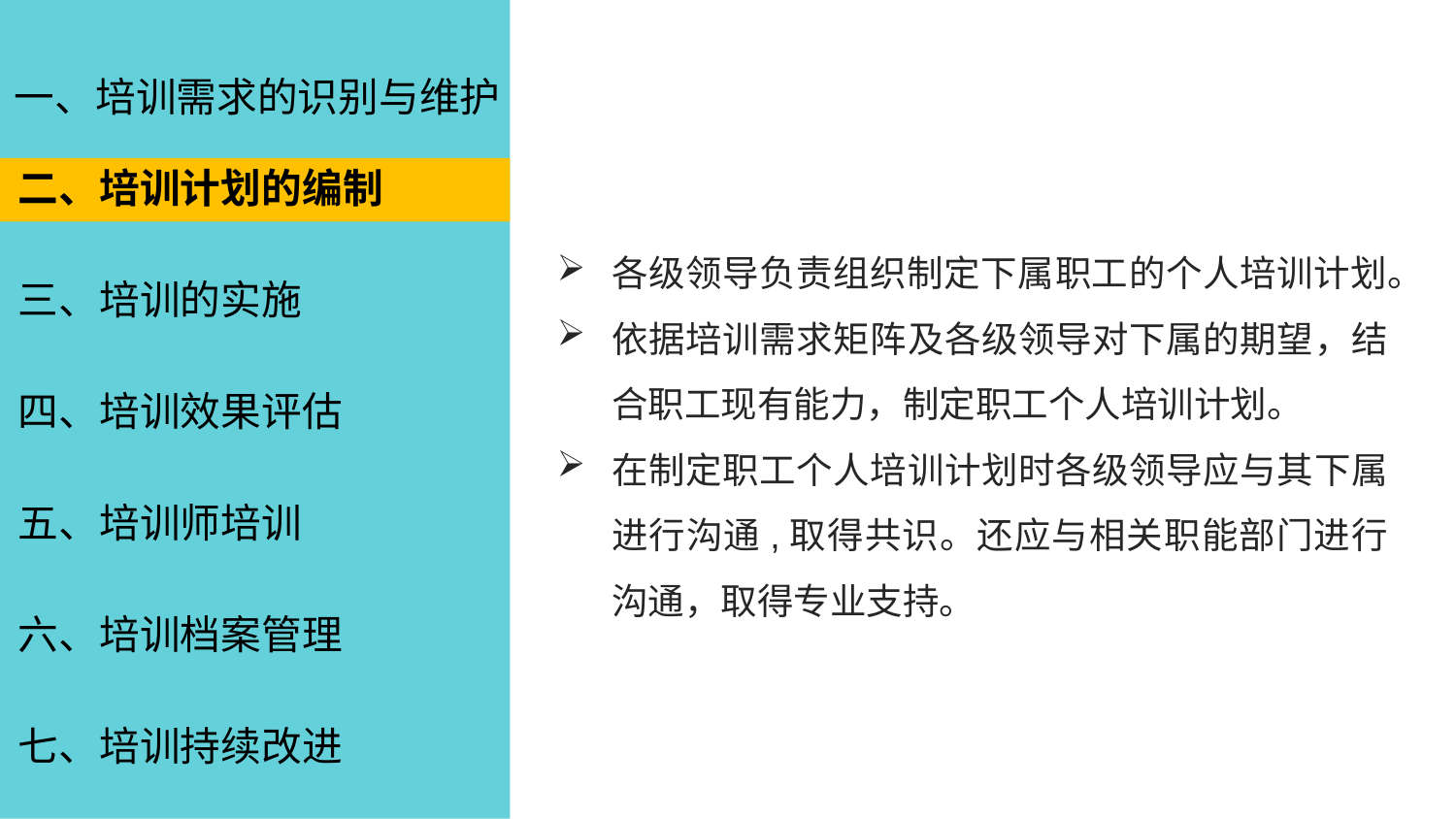

一、培训需求的识别与维护
二、培训计划的编制

各级领导负责组织制定下属职工的个人培训计划。
依据培训需求矩阵及各级领导对下属的期望，结合职工现有能力，制定职工个人培训计划。
在制定职工个人培训计划时各级领导应与其下属进行沟通,取得共识。还应与相关职能部门进行沟通，取得专业支持。
三、培训的实施
四、培训效果评估
五、培训师培训
六、培训档案管理
七、培训持续改进